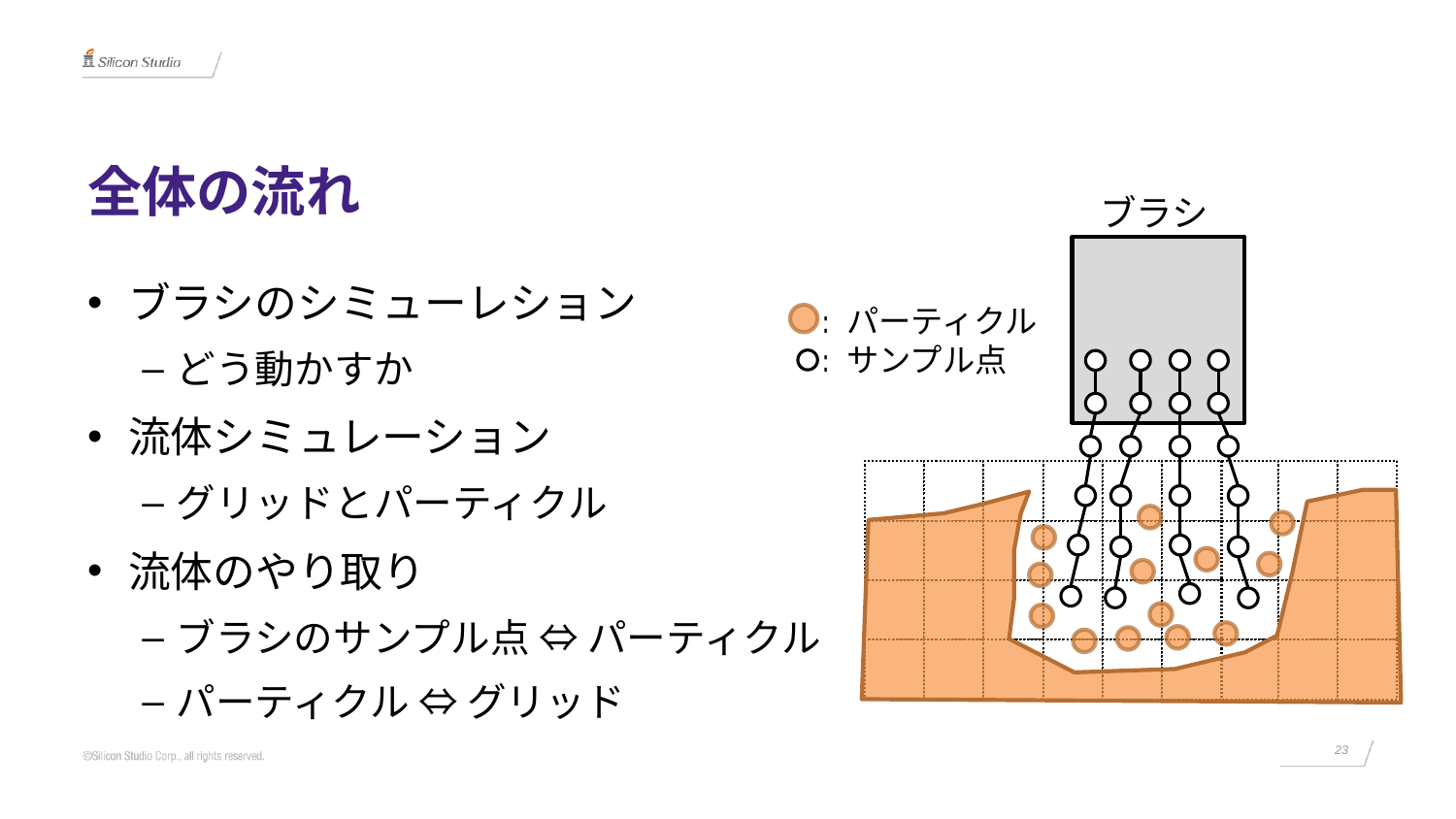

# 全体の流れ
ブラシ

ブラシのシミューレション
どう動かすか
流体シミュレーション
グリッドとパーティクル
流体のやり取り
ブラシのサンプル点 ⇔ パーティクル
パーティクル ⇔ グリッド

: パーティクル
: サンプル点

23